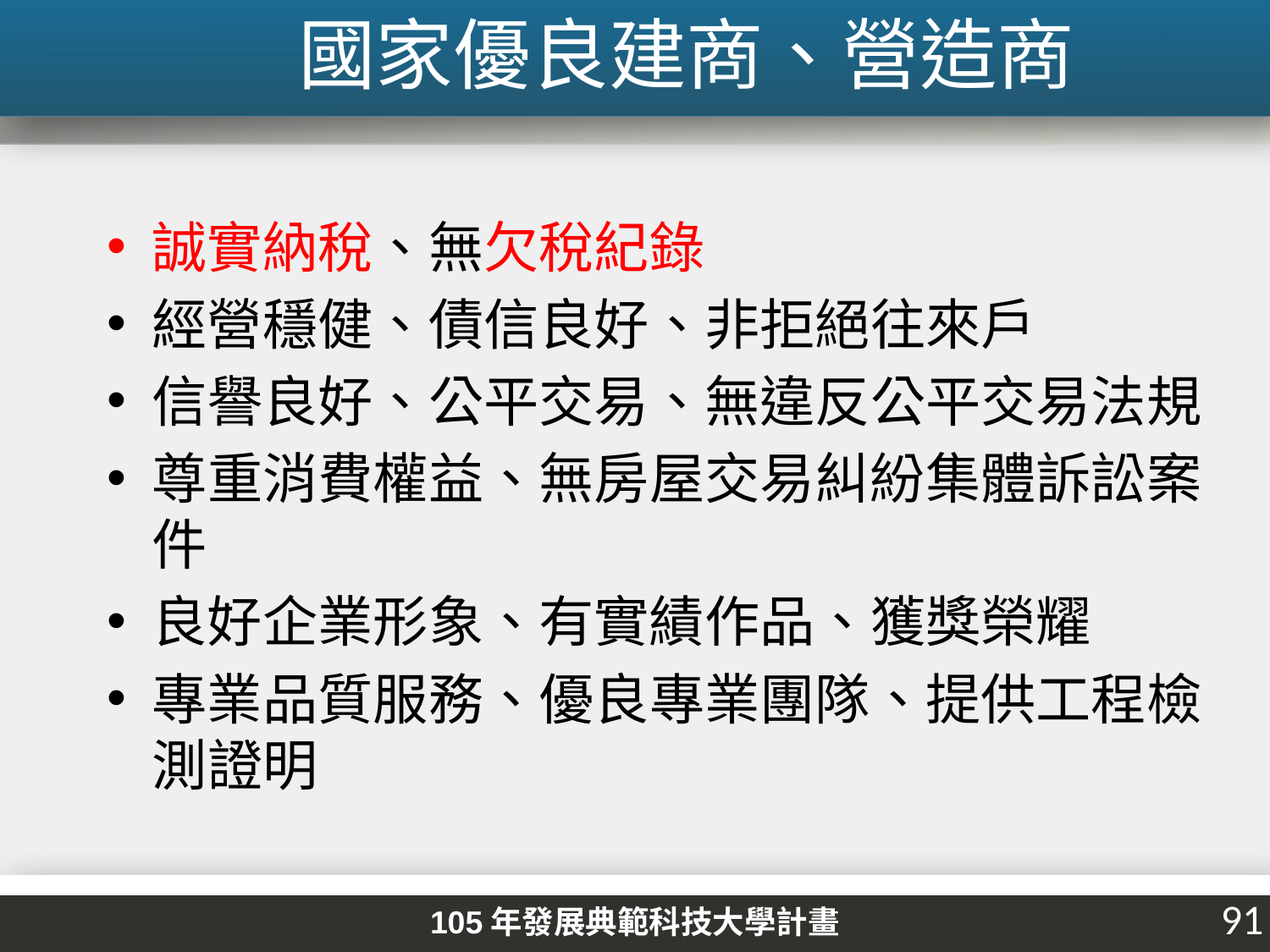

# 國家優良建商、營造商
誠實納稅、無欠稅紀錄
經營穩健、債信良好、非拒絕往來戶
信譽良好、公平交易、無違反公平交易法規
尊重消費權益、無房屋交易糾紛集體訴訟案件
良好企業形象、有實績作品、獲獎榮耀
專業品質服務、優良專業團隊、提供工程檢測證明